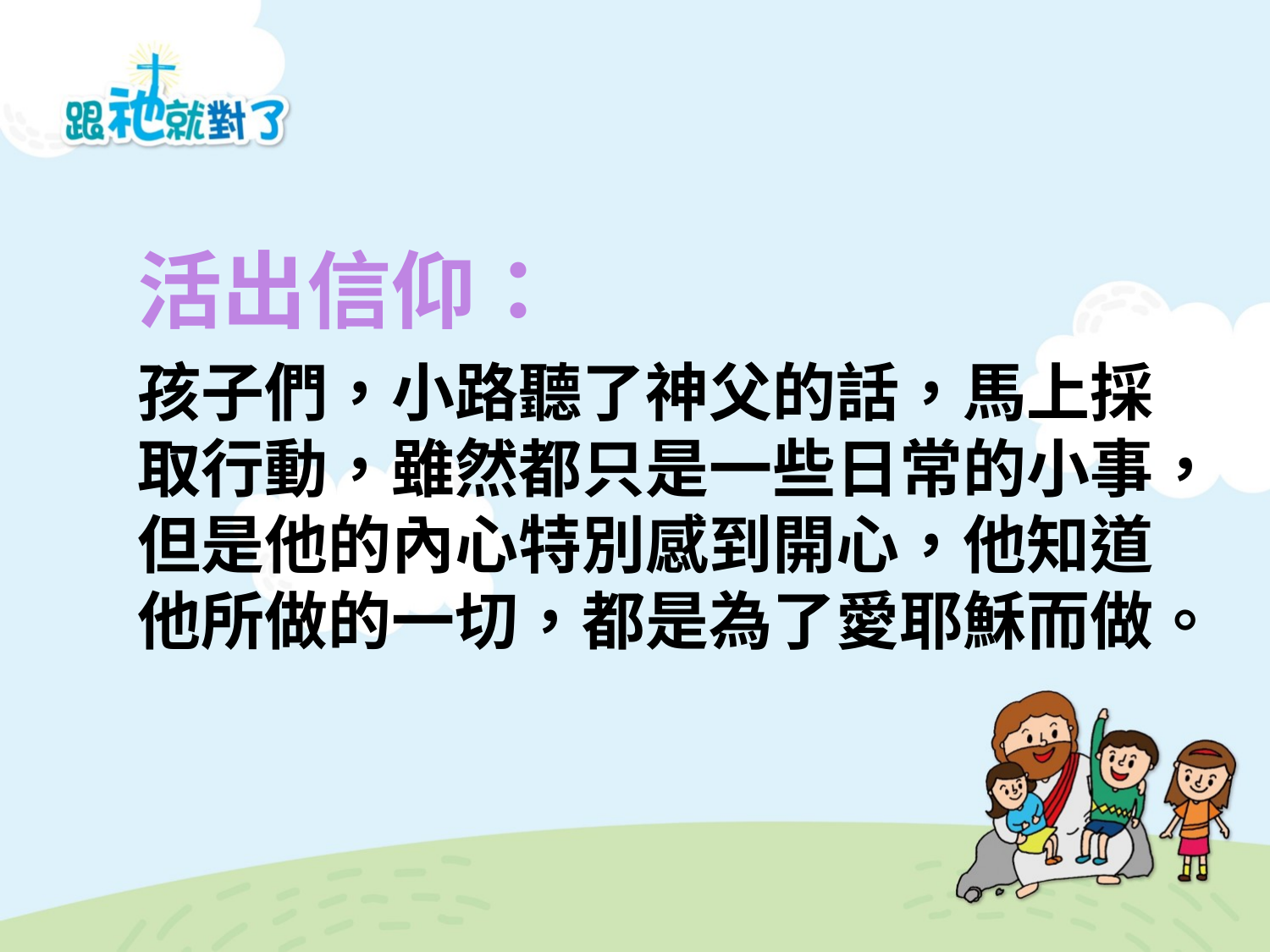

活出信仰：
孩子們，小路聽了神父的話，馬上採取行動，雖然都只是一些日常的小事，但是他的內心特別感到開心，他知道他所做的一切，都是為了愛耶穌而做。